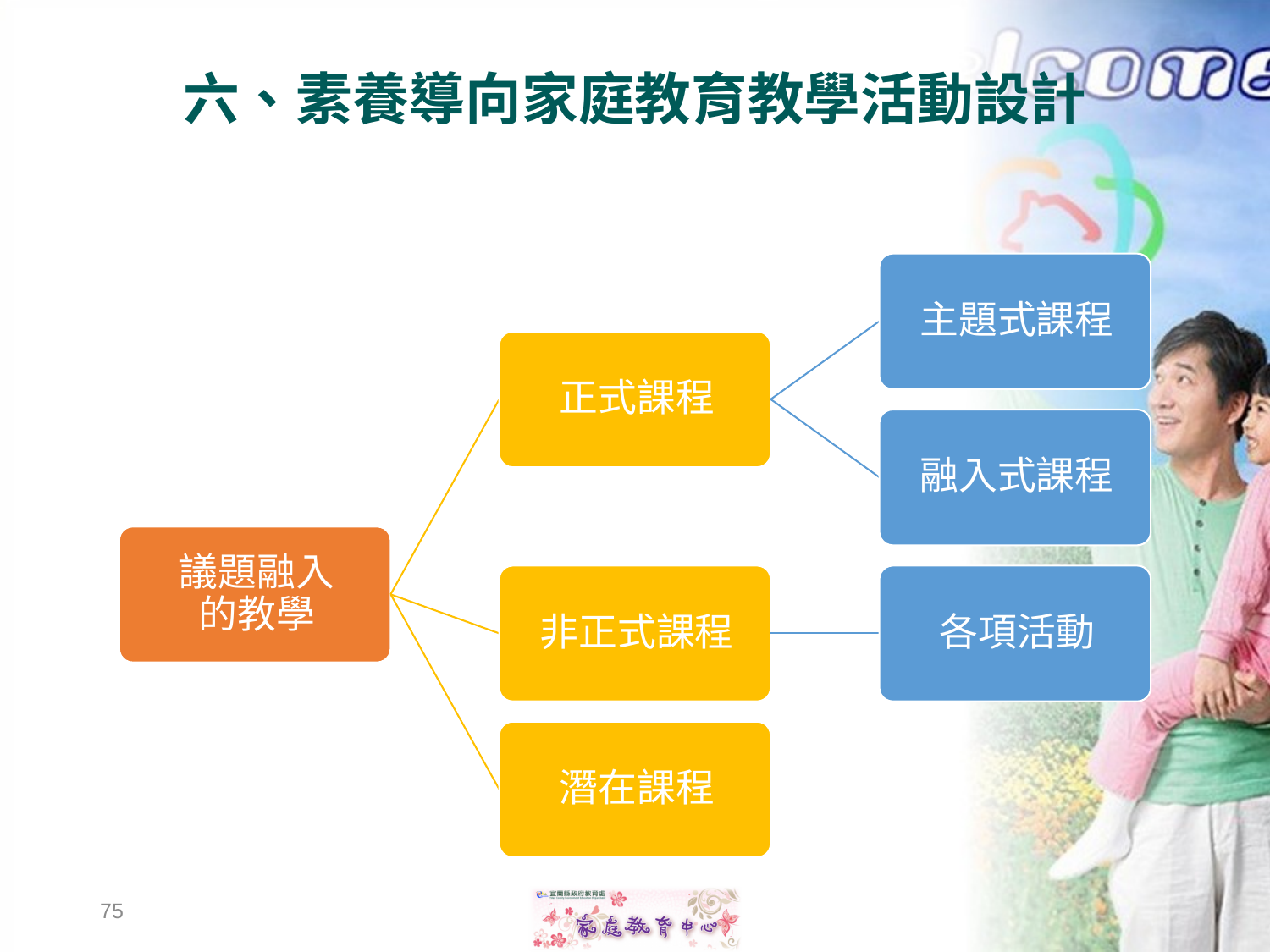

# 六、素養導向家庭教育教學活動設計
議題融入
的教學

正式課程

主題式課程

融入式課程

非正式課程

各項活動

潛在課程
75